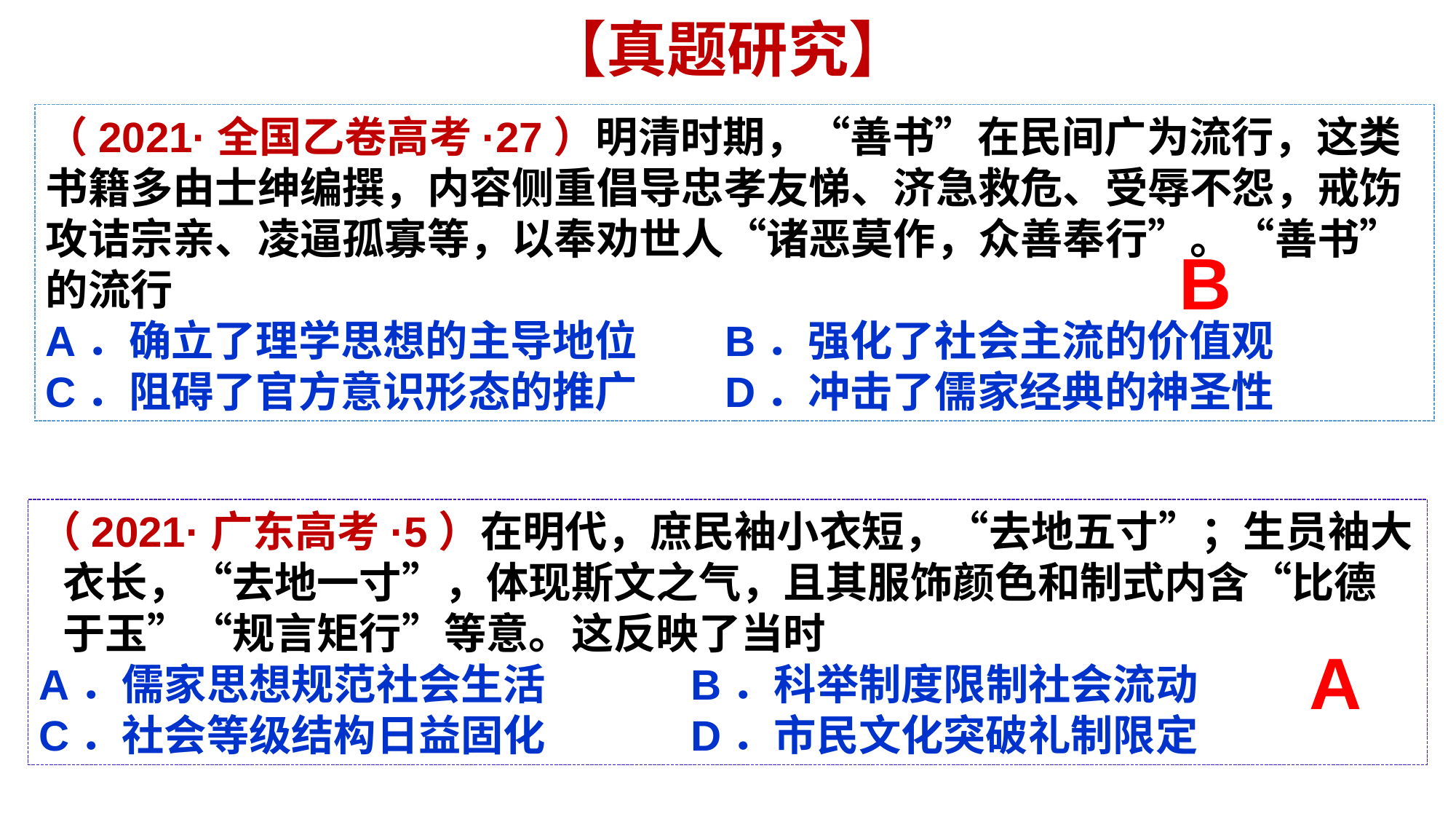

【真题研究】
（2021·全国乙卷高考·27）明清时期，“善书”在民间广为流行，这类书籍多由士绅编撰，内容侧重倡导忠孝友悌、济急救危、受辱不怨，戒饬攻诘宗亲、凌逼孤寡等，以奉劝世人“诸恶莫作，众善奉行”。“善书”的流行
A．确立了理学思想的主导地位        B．强化了社会主流的价值观
C．阻碍了官方意识形态的推广        D．冲击了儒家经典的神圣性
B
（2021·广东高考·5）在明代，庶民袖小衣短，“去地五寸”；生员袖大衣长，“去地一寸”，体现斯文之气，且其服饰颜色和制式内含“比德于玉”“规言矩行”等意。这反映了当时
A．儒家思想规范社会生活              B．科举制度限制社会流动
C．社会等级结构日益固化              D．市民文化突破礼制限定
A